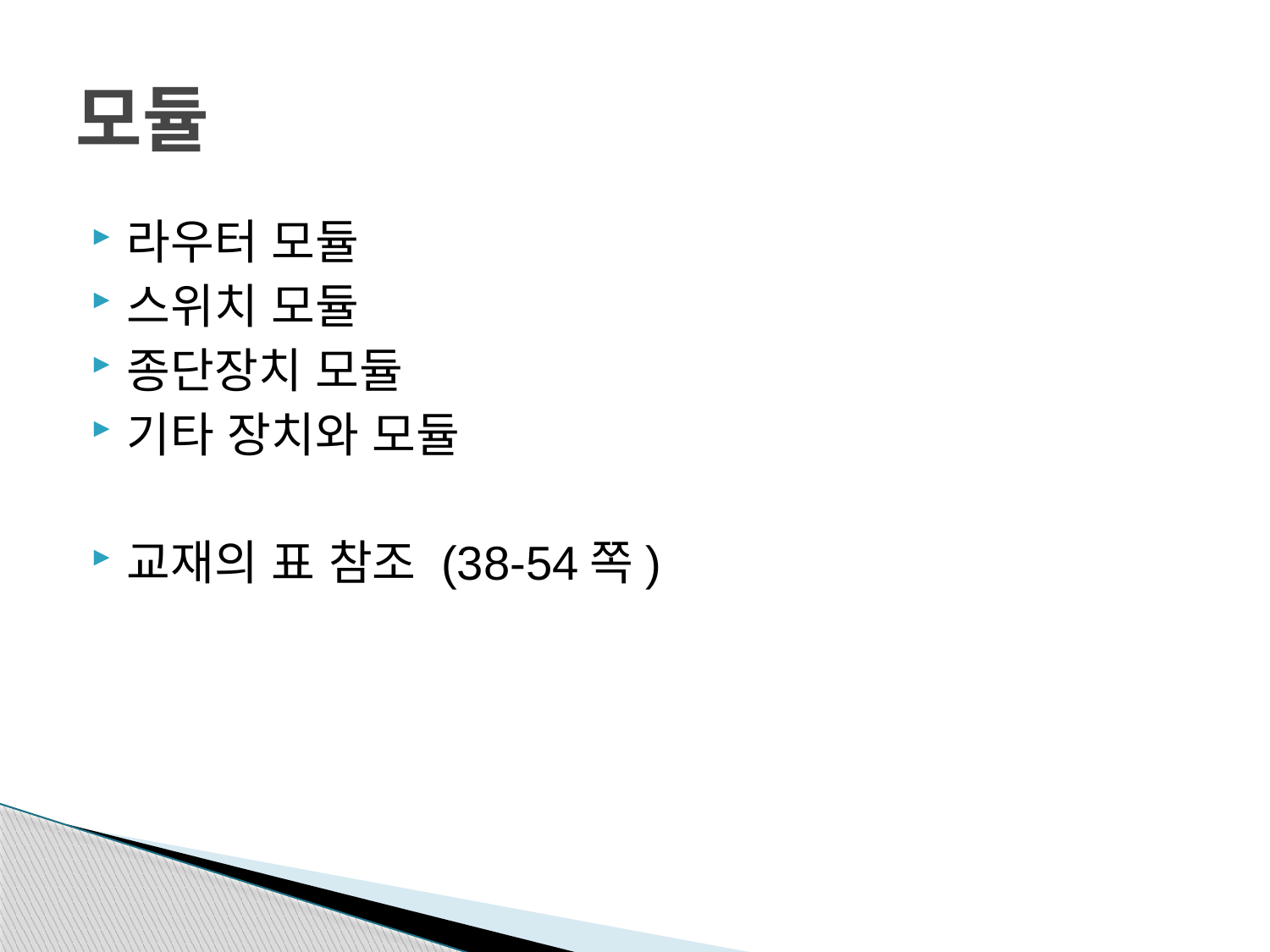

# 모듈
라우터 모듈
스위치 모듈
종단장치 모듈
기타 장치와 모듈

교재의 표 참조 (38-54쪽)